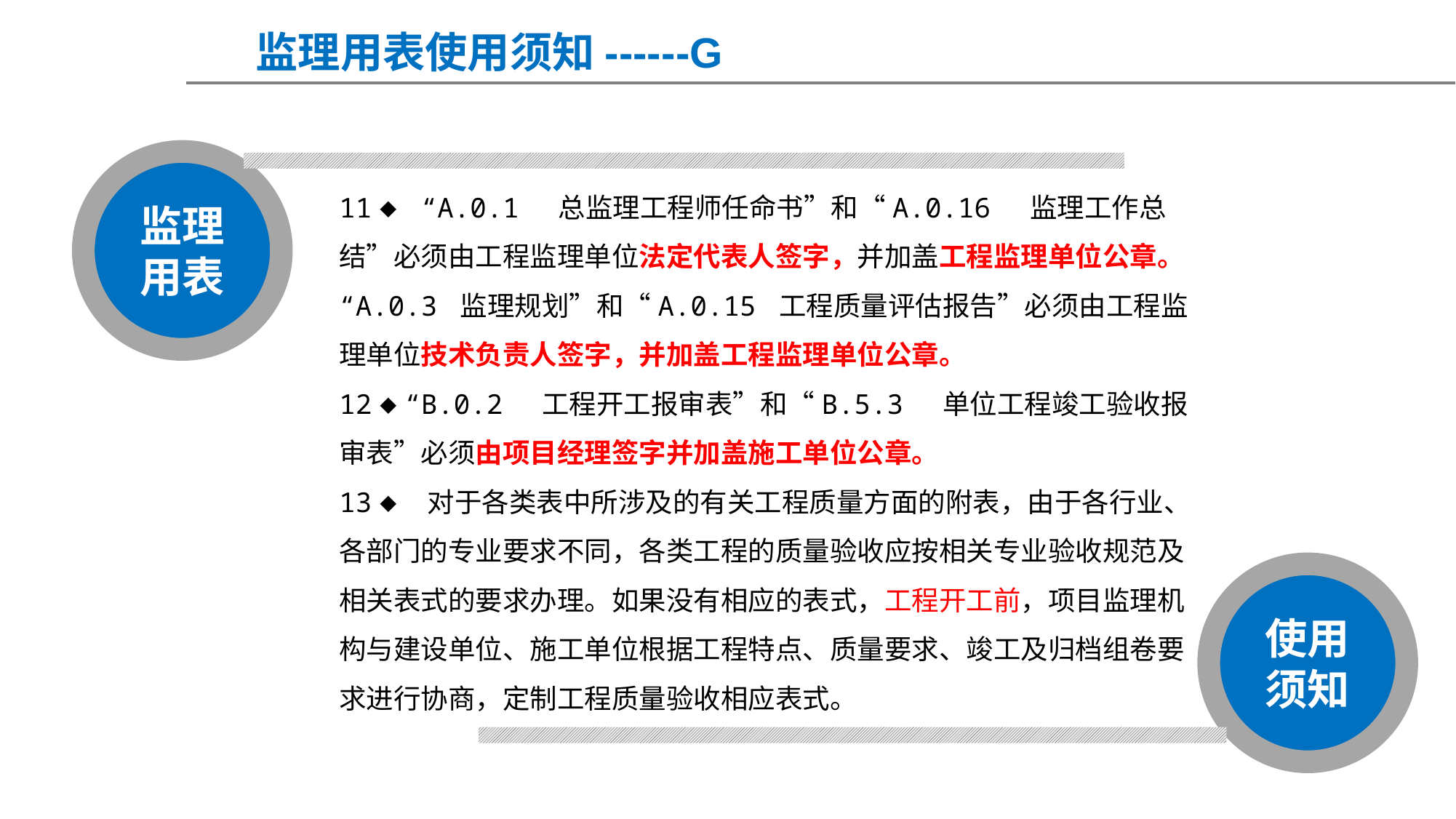

监理用表使用须知------G
监理用表

11◆ “A.0.1  总监理工程师任命书”和“A.0.16  监理工作总结”必须由工程监理单位法定代表人签字，并加盖工程监理单位公章。
“A.0.3 监理规划”和“A.0.15 工程质量评估报告”必须由工程监理单位技术负责人签字，并加盖工程监理单位公章。
12◆“B.0.2  工程开工报审表”和“B.5.3  单位工程竣工验收报审表”必须由项目经理签字并加盖施工单位公章。
13◆ 对于各类表中所涉及的有关工程质量方面的附表，由于各行业、各部门的专业要求不同，各类工程的质量验收应按相关专业验收规范及相关表式的要求办理。如果没有相应的表式，工程开工前，项目监理机构与建设单位、施工单位根据工程特点、质量要求、竣工及归档组卷要求进行协商，定制工程质量验收相应表式。

使用须知